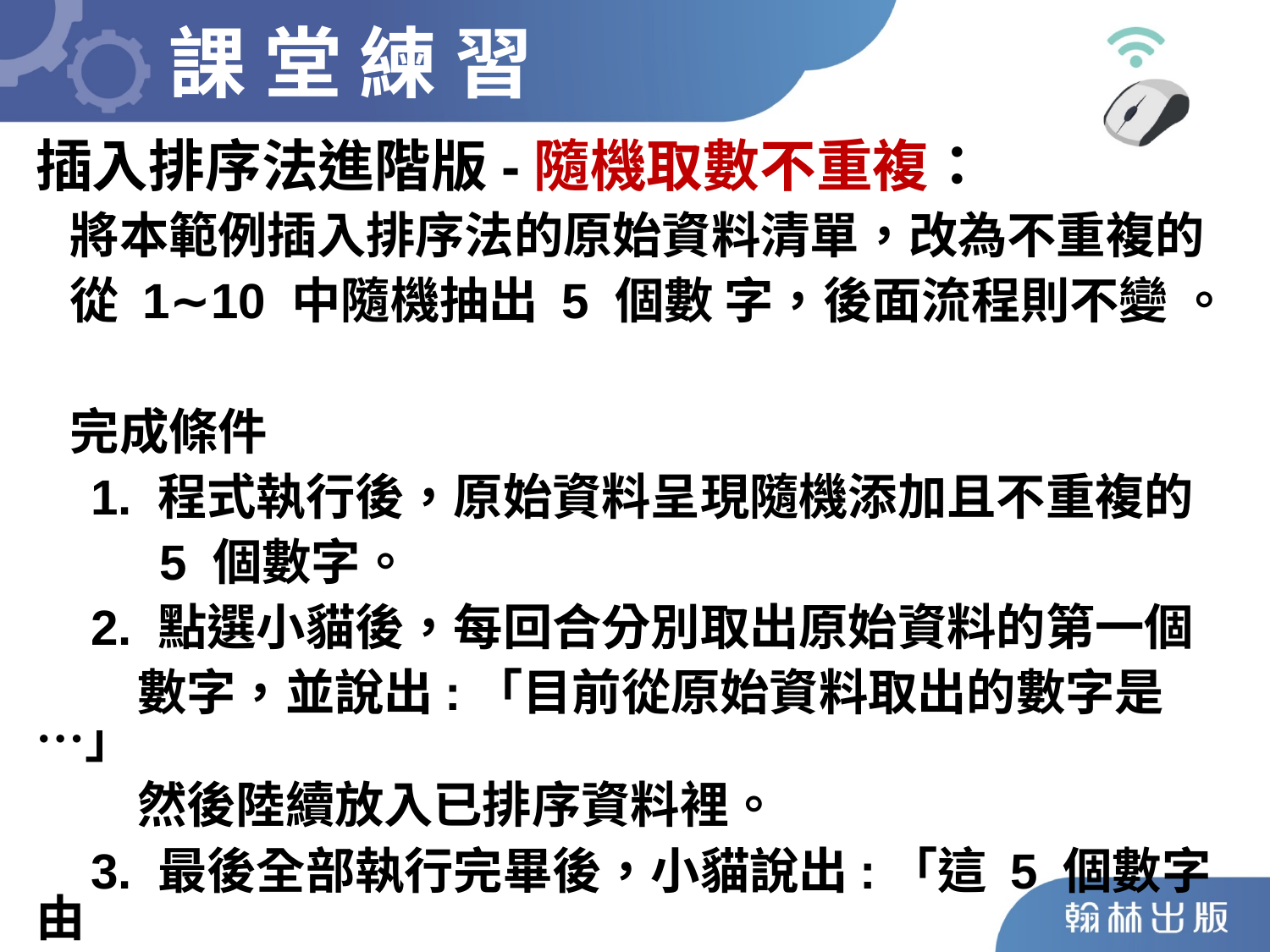

課 堂 練 習
插入排序法進階版-隨機取數不重複：
  將本範例插入排序法的原始資料清單，改為不重複的
  從 1∼10 中隨機抽出 5 個數 字，後面流程則不變 。

  完成條件
    1. 程式執行後，原始資料呈現隨機添加且不重複的
         5 個數字。
    2. 點選小貓後，每回合分別取出原始資料的第一個
        數字，並說出:「目前從原始資料取出的數字是⋯」
        然後陸續放入已排序資料裡。
    3. 最後全部執行完畢後，小貓說出:「這 5 個數字由
         小排到大的順序是⋯」
。